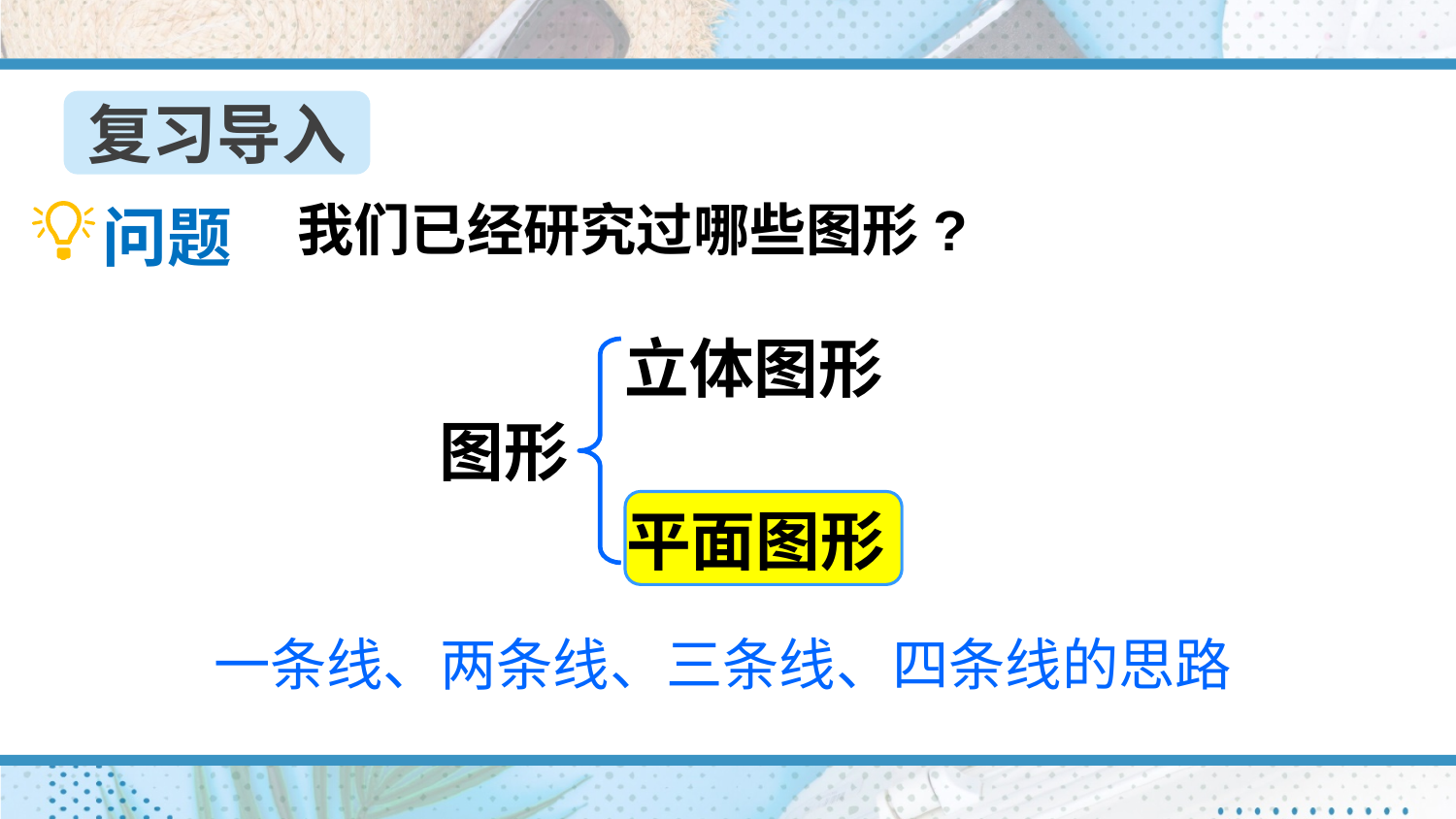

复习导入

问题

我们已经研究过哪些图形?
立体图形

图形

平面图形
一条线、两条线、三条线、四条线的思路